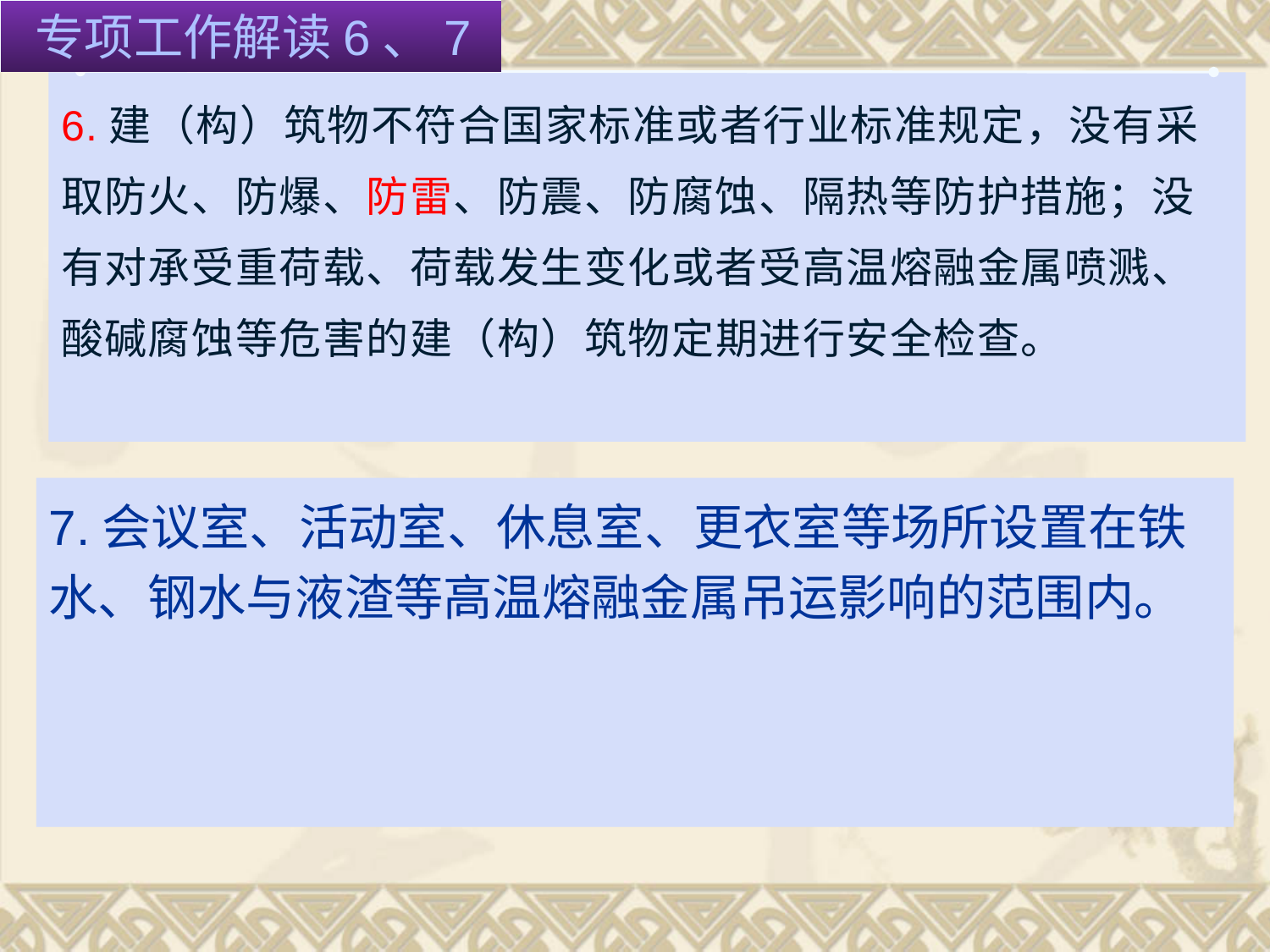

专项工作解读6、7
6.建（构）筑物不符合国家标准或者行业标准规定，没有采取防火、防爆、防雷、防震、防腐蚀、隔热等防护措施；没有对承受重荷载、荷载发生变化或者受高温熔融金属喷溅、酸碱腐蚀等危害的建（构）筑物定期进行安全检查。

7.会议室、活动室、休息室、更衣室等场所设置在铁水、钢水与液渣等高温熔融金属吊运影响的范围内。